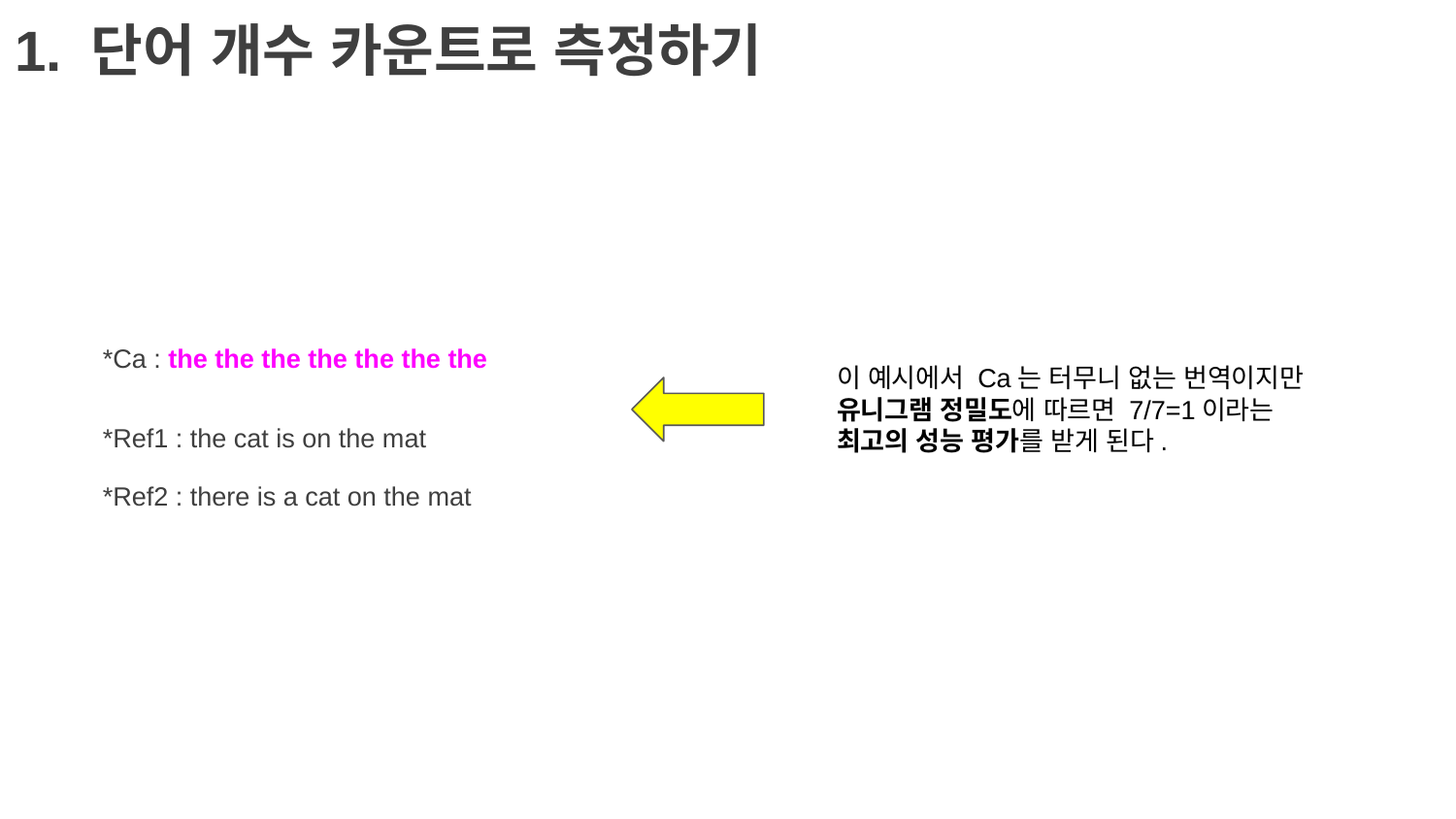

⁠1. 단어 개수 카운트로 측정하기
*Ca : the the the the the the the
⁠*Ref1 : the cat is on the mat
⁠*Ref2 : there is a cat on the mat
이 예시에서 Ca는 터무니 없는 번역이지만
유니그램 정밀도에 따르면 7/7=1이라는
최고의 성능 평가를 받게 된다.